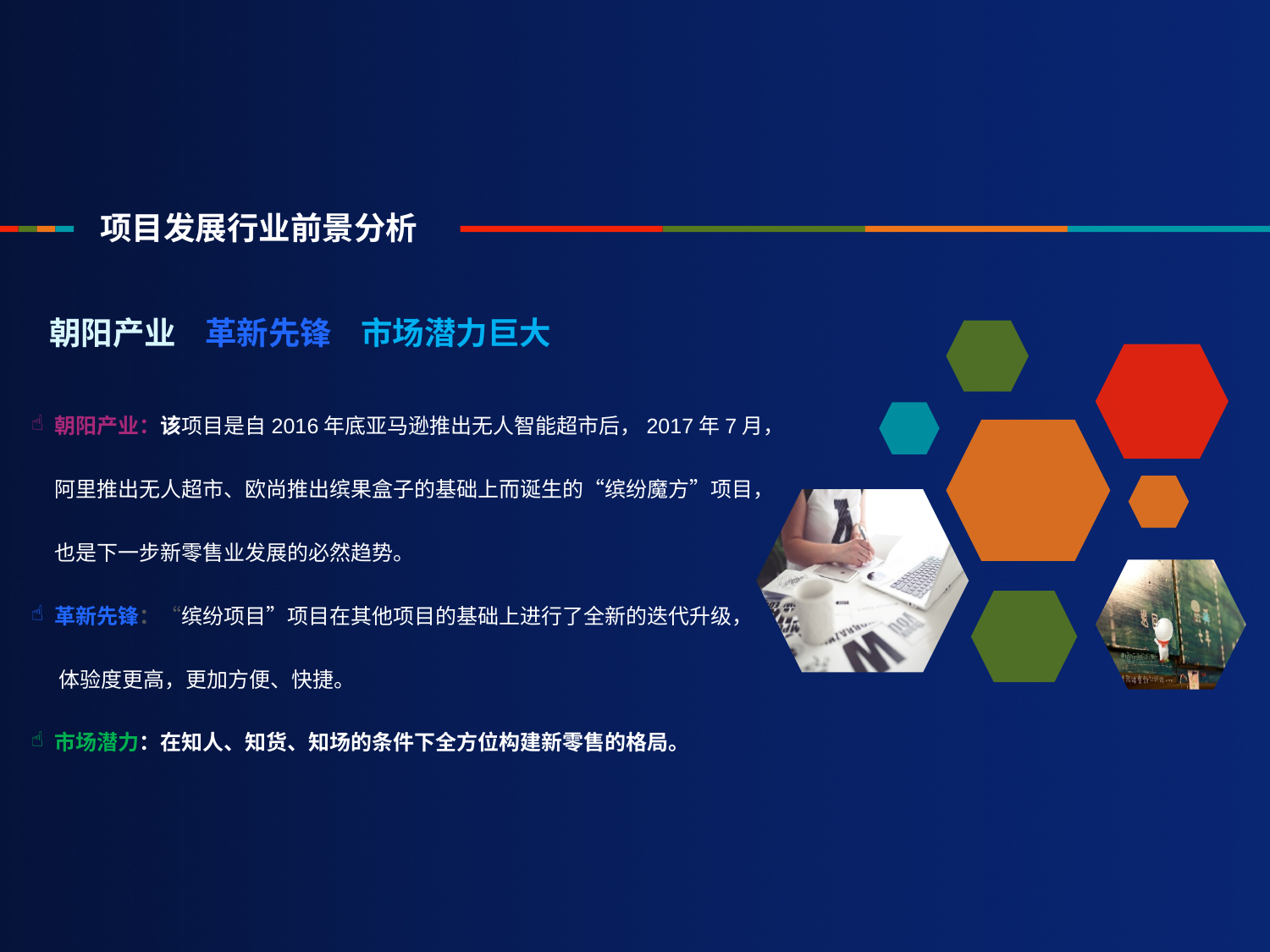

项目发展行业前景分析

朝阳产业    革新先锋    市场潜力巨大

朝阳产业：该项目是自2016年底亚马逊推出无人智能超市后，2017年7月，阿里推出无人超市、欧尚推出缤果盒子的基础上而诞生的“缤纷魔方”项目，也是下一步新零售业发展的必然趋势。
革新先锋：“缤纷项目”项目在其他项目的基础上进行了全新的迭代升级，
     体验度更高，更加方便、快捷。
市场潜力：在知人、知货、知场的条件下全方位构建新零售的格局。